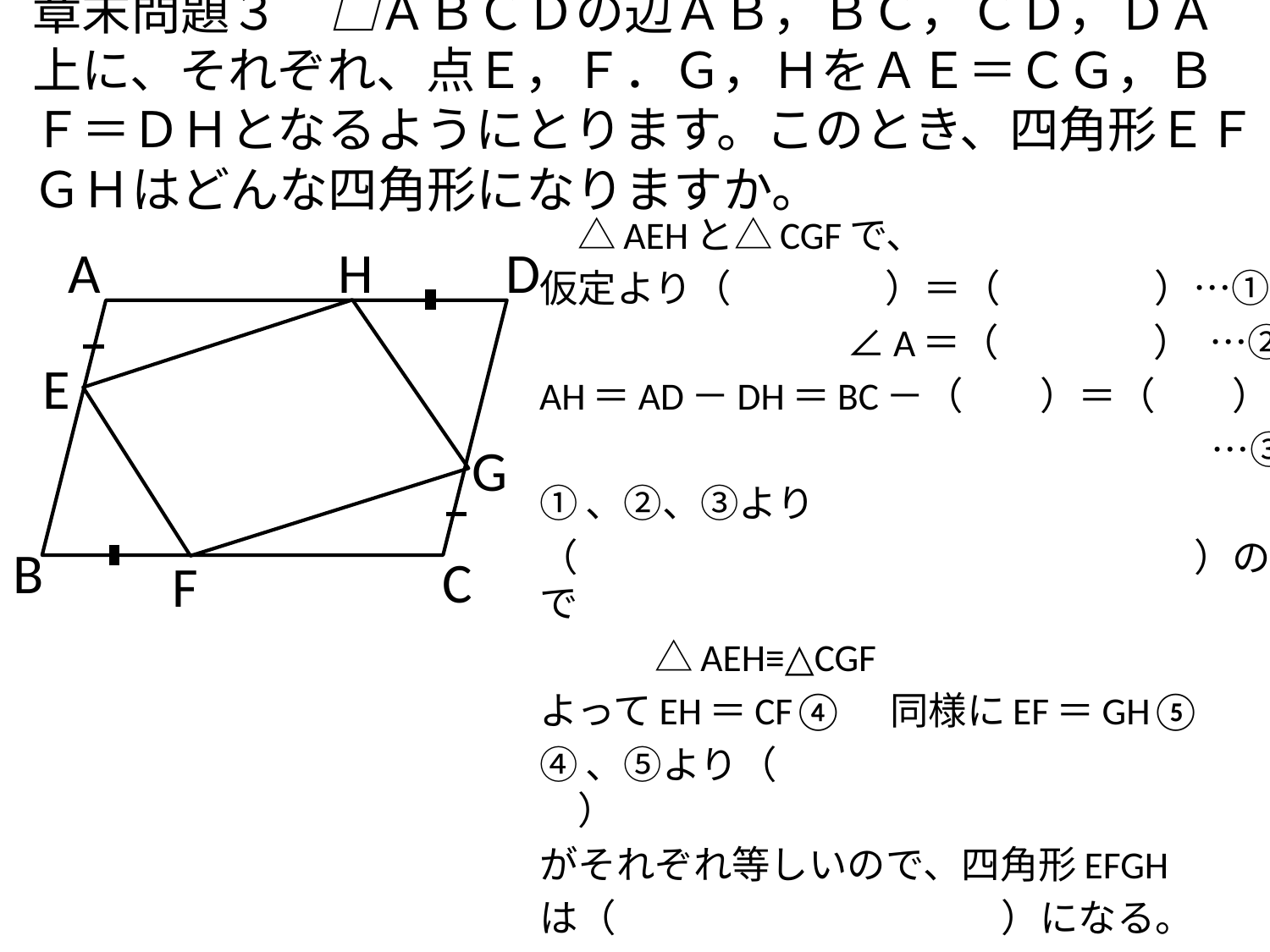

# 章末問題３　□ＡＢＣＤの辺ＡＢ，ＢＣ，ＣＤ，ＤＡ上に、それぞれ、点Ｅ，Ｆ．Ｇ，ＨをＡＥ＝ＣＧ，ＢＦ＝ＤＨとなるようにとります。このとき、四角形ＥＦＧＨはどんな四角形になりますか。
　△AEHと△CGFで、
仮定より（　　　　）＝（　　　　）…①
　　　　　　　　∠A＝（　　　　）  …②
AH＝AD－DH＝BC－（　　）＝（　　）
　　　　　　　　　　　　　　　　　  …③
①、②、③より
（　　　　　　　　　　　　　　　　）ので
　　　△AEH≡△CGF
よってEH＝CF④　同様にEF＝GH⑤
④、⑤より（　　　　　　　　　　　　　　）
がそれぞれ等しいので、四角形EFGH
は（　　　　　　　　　　）になる。
A
H
D

E
G
B
C
F